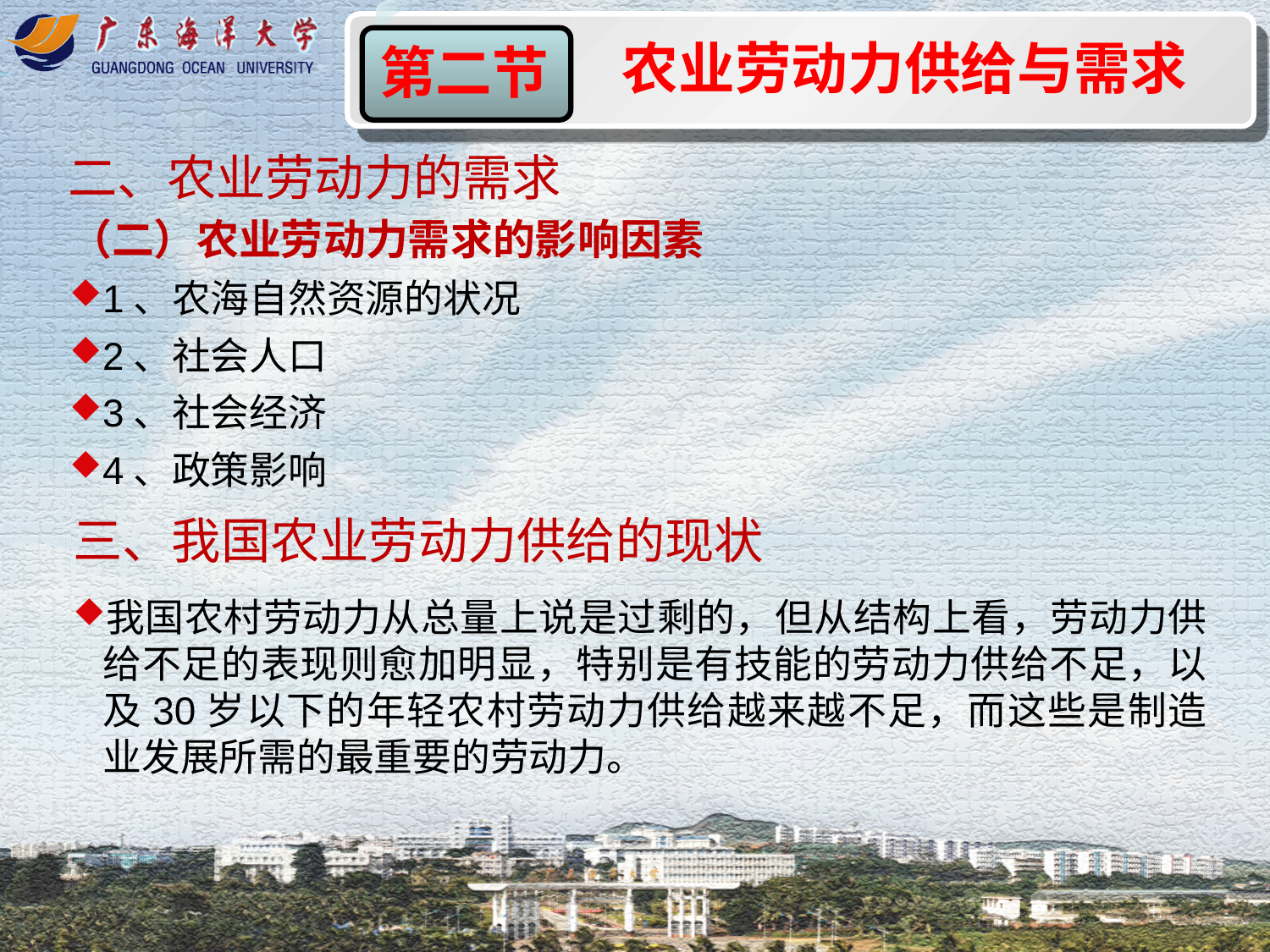

农业劳动力供给与需求

第二节
二、农业劳动力的需求
（二）农业劳动力需求的影响因素
1、农海自然资源的状况
2、社会人口
3、社会经济
4、政策影响
三、我国农业劳动力供给的现状
我国农村劳动力从总量上说是过剩的，但从结构上看，劳动力供给不足的表现则愈加明显，特别是有技能的劳动力供给不足，以及30岁以下的年轻农村劳动力供给越来越不足，而这些是制造业发展所需的最重要的劳动力。